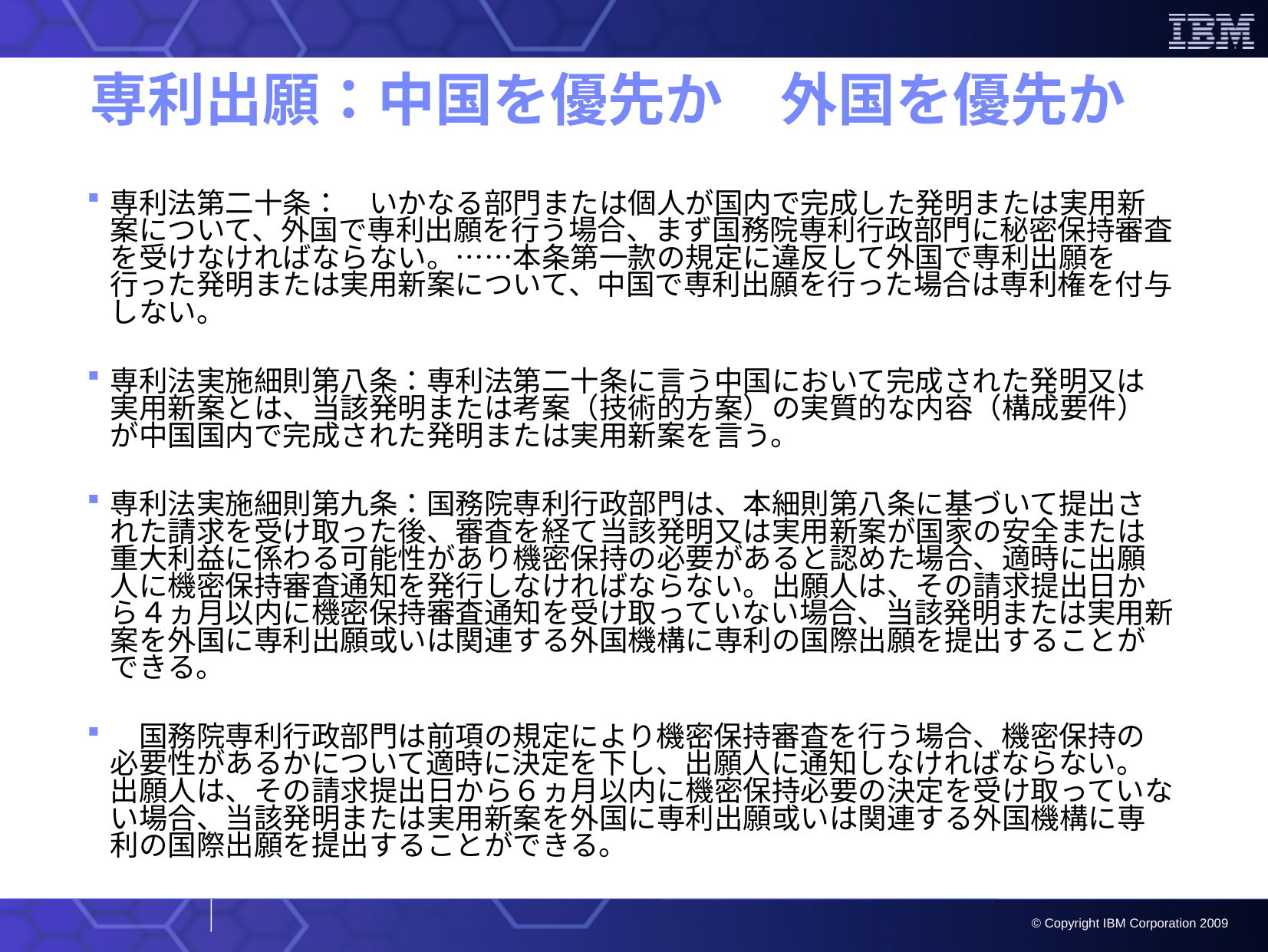

# 専利出願：中国を優先か　外国を優先か
専利法第二十条：　いかなる部門または個人が国内で完成した発明または実用新案について、外国で専利出願を行う場合、まず国務院専利行政部門に秘密保持審査を受けなければならない。……本条第一款の規定に違反して外国で専利出願を行った発明または実用新案について、中国で専利出願を行った場合は専利権を付与しない。

専利法実施細則第八条：専利法第二十条に言う中国において完成された発明又は実用新案とは、当該発明または考案（技術的方案）の実質的な内容（構成要件）が中国国内で完成された発明または実用新案を言う。

専利法実施細則第九条：国務院専利行政部門は、本細則第八条に基づいて提出された請求を受け取った後、審査を経て当該発明又は実用新案が国家の安全または重大利益に係わる可能性があり機密保持の必要があると認めた場合、適時に出願人に機密保持審査通知を発行しなければならない。出願人は、その請求提出日から４ヵ月以内に機密保持審査通知を受け取っていない場合、当該発明または実用新案を外国に専利出願或いは関連する外国機構に専利の国際出願を提出することができる。

　国務院専利行政部門は前項の規定により機密保持審査を行う場合、機密保持の必要性があるかについて適時に決定を下し、出願人に通知しなければならない。出願人は、その請求提出日から６ヵ月以内に機密保持必要の決定を受け取っていない場合、当該発明または実用新案を外国に専利出願或いは関連する外国機構に専利の国際出願を提出することができる。